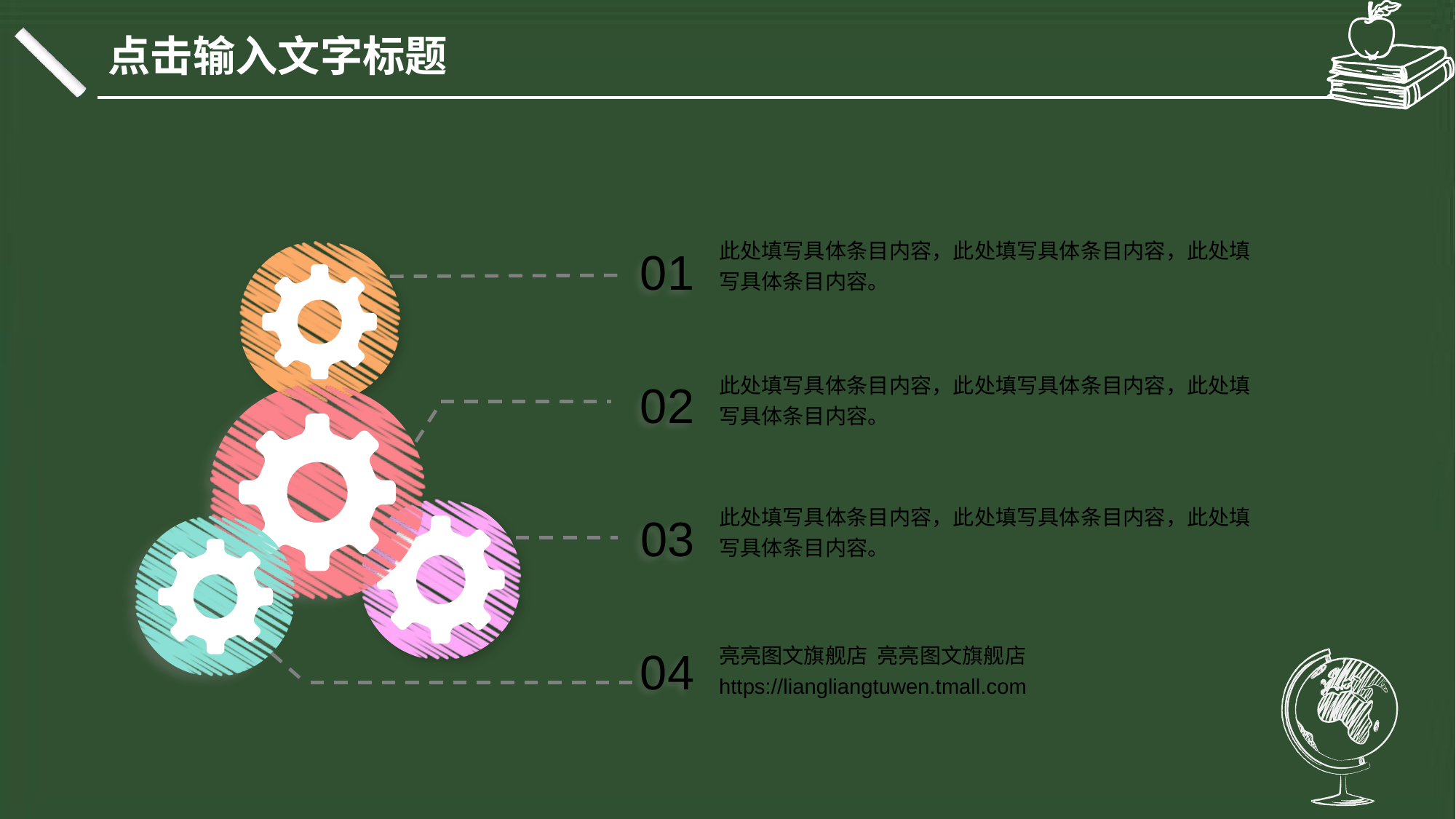

点击输入文字标题
此处填写具体条目内容，此处填写具体条目内容，此处填写具体条目内容。
01

此处填写具体条目内容，此处填写具体条目内容，此处填写具体条目内容。
02

此处填写具体条目内容，此处填写具体条目内容，此处填写具体条目内容。

03

亮亮图文旗舰店  亮亮图文旗舰店
https://liangliangtuwen.tmall.com
04
延时符